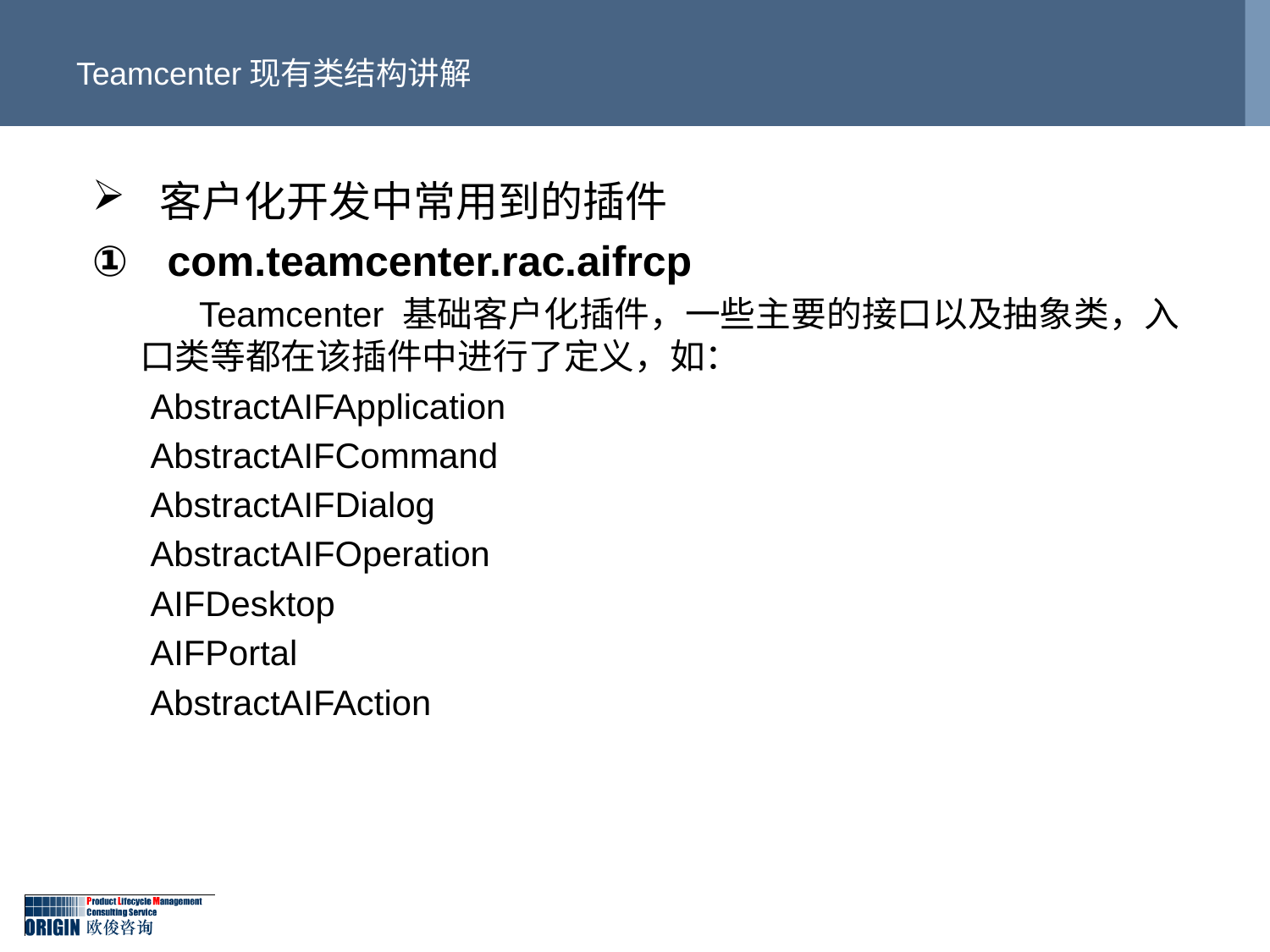

# Teamcenter现有类结构讲解
 客户化开发中常用到的插件
 com.teamcenter.rac.aifrcp
           Teamcenter 基础客户化插件，一些主要的接口以及抽象类，入口类等都在该插件中进行了定义，如：
      AbstractAIFApplication
      AbstractAIFCommand
      AbstractAIFDialog
      AbstractAIFOperation
      AIFDesktop
      AIFPortal
      AbstractAIFAction